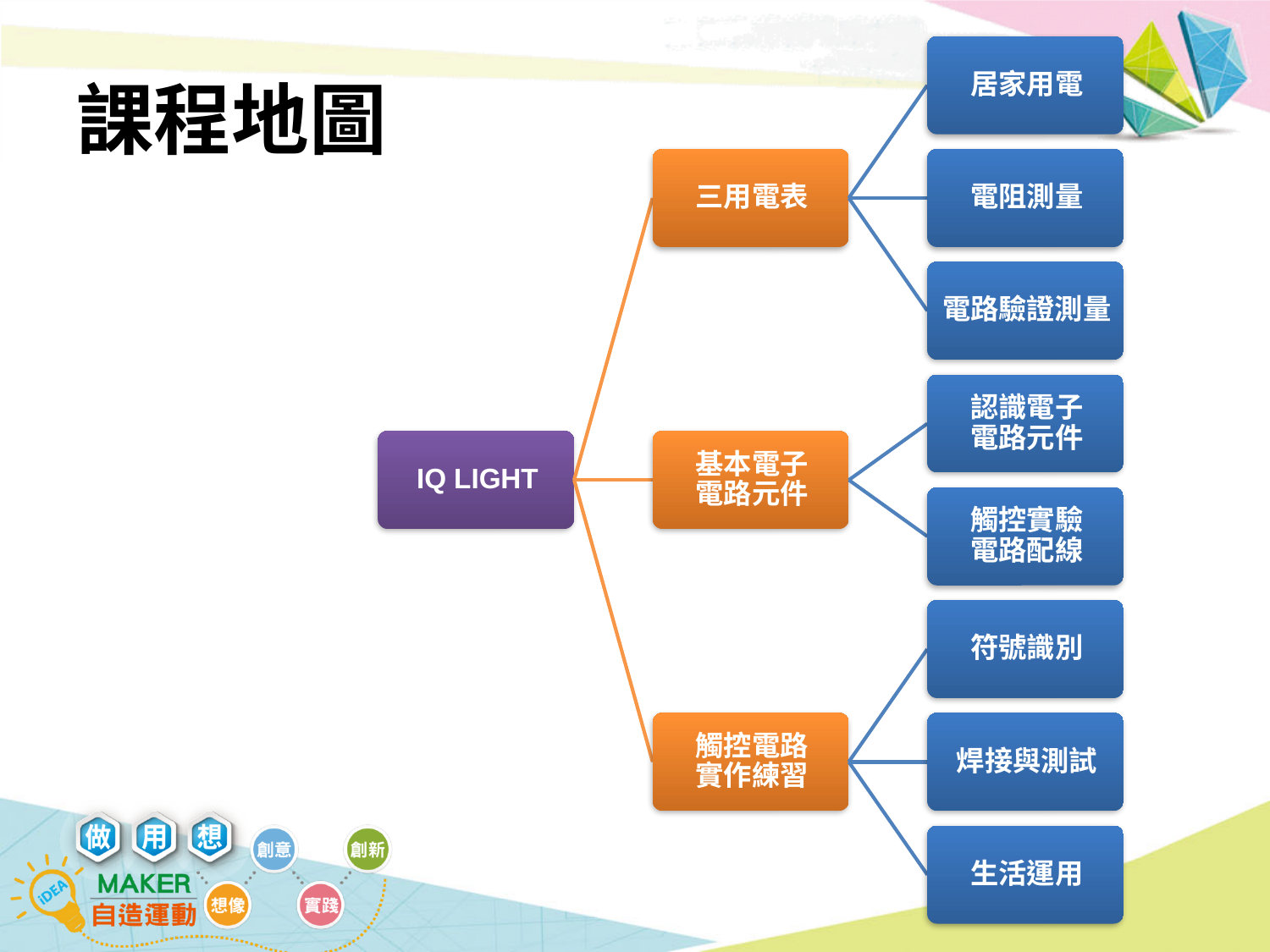

IQ LIGHT

三用電表

居家用電

電阻測量

電路驗證測量

基本電子
電路元件

認識電子
電路元件

觸控實驗
電路配線

觸控電路
實作練習

符號識別

焊接與測試

生活運用
# 課程地圖